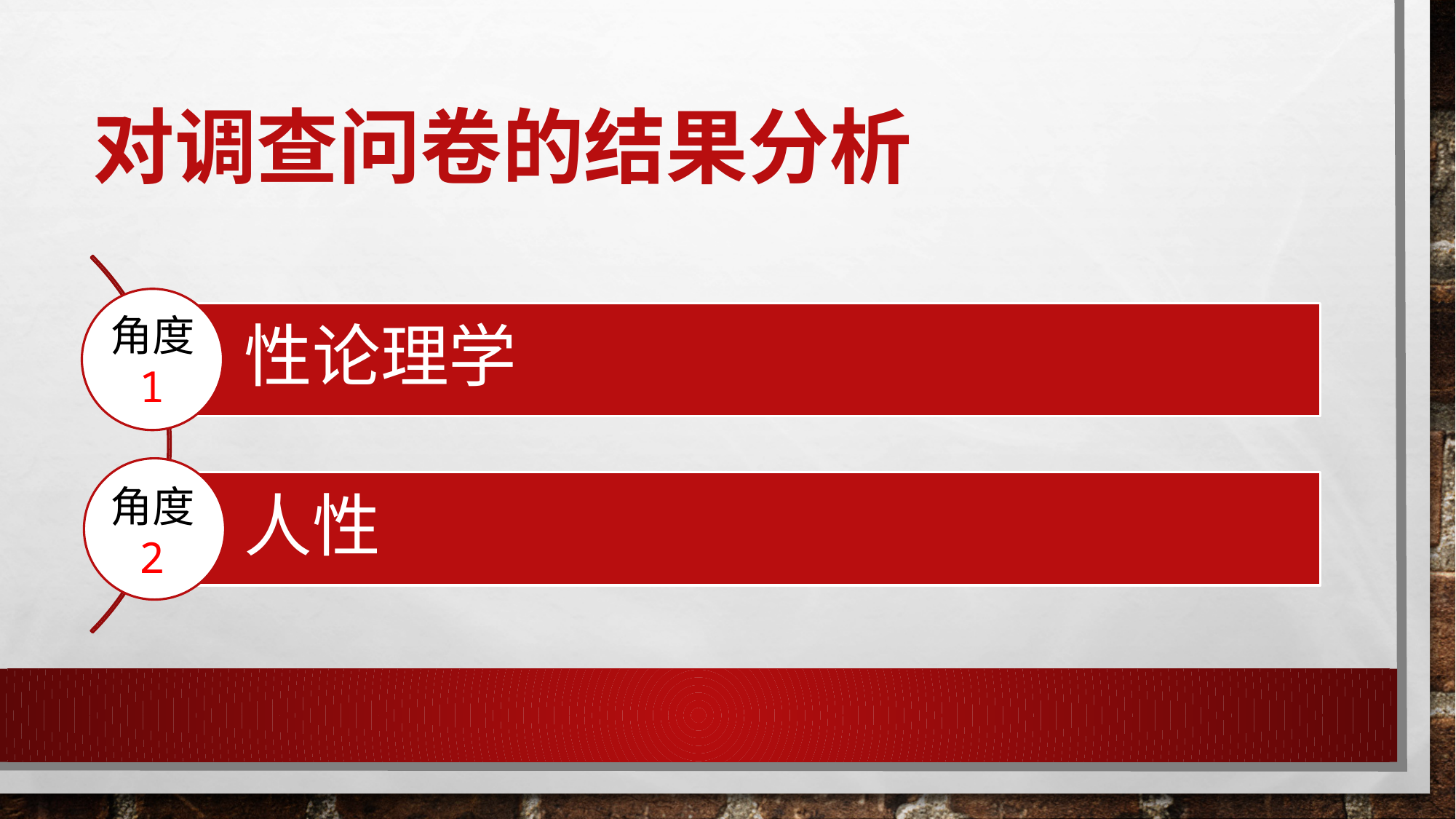

# 对调查问卷的结果分析
性论理学
人性
角度
1
角度
2